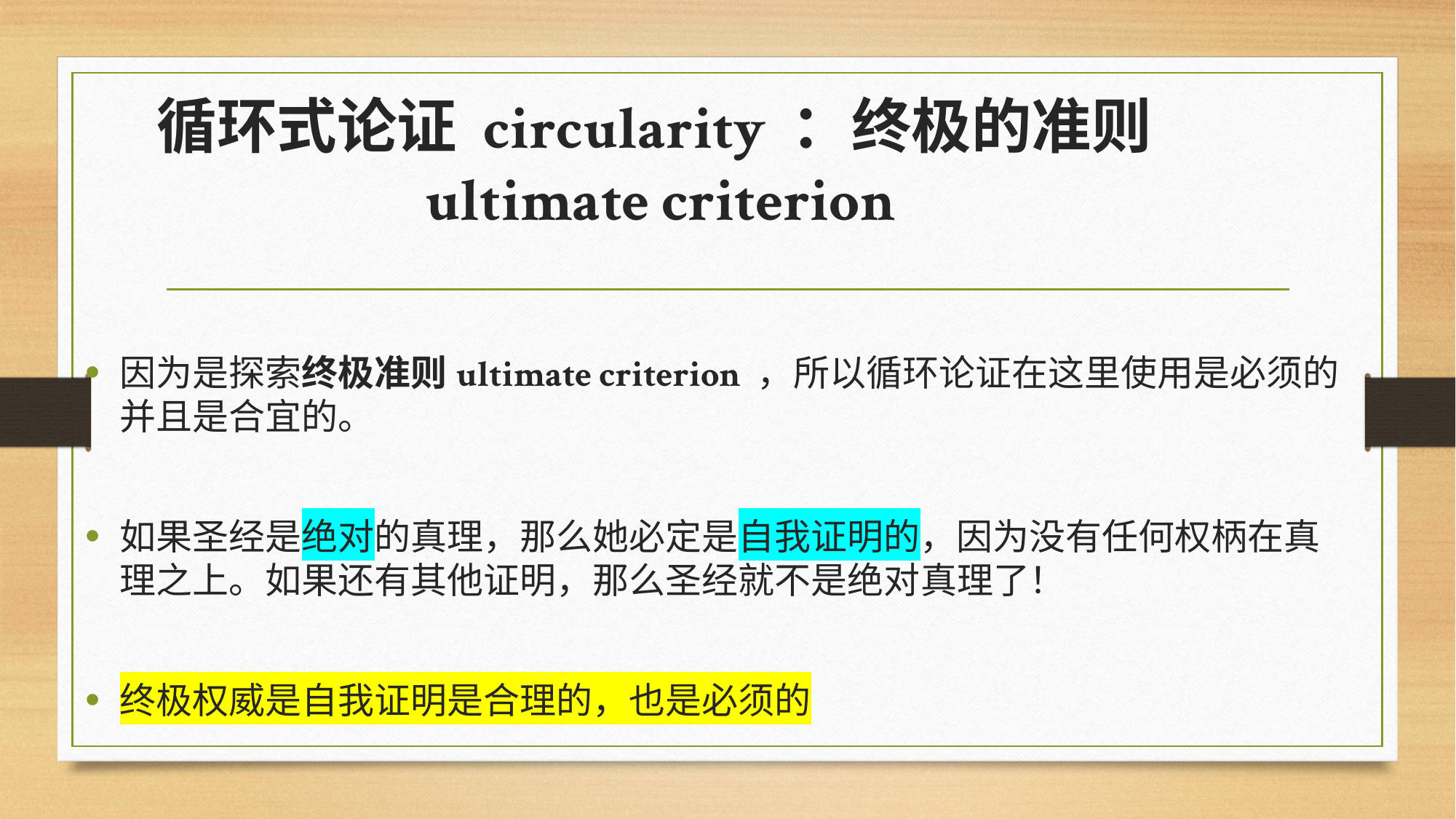

# 循环式论证 circularity ：终极的准则ultimate criterion
因为是探索终极准则ultimate criterion ，所以循环论证在这里使用是必须的并且是合宜的。

如果圣经是绝对的真理，那么她必定是自我证明的，因为没有任何权柄在真理之上。如果还有其他证明，那么圣经就不是绝对真理了！

终极权威是自我证明是合理的，也是必须的